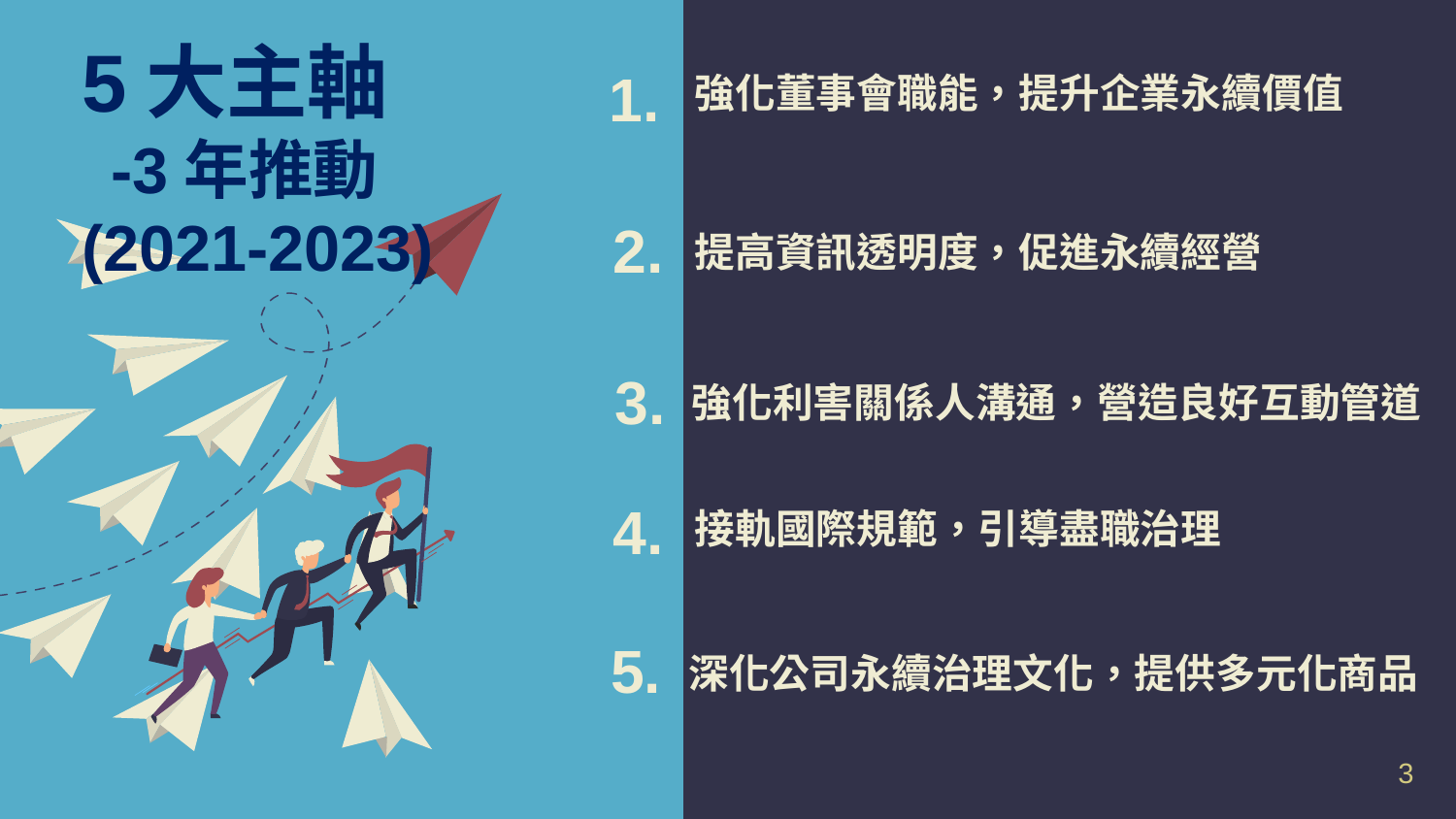

5大主軸
-3年推動
(2021-2023)
1.
# 強化董事會職能，提升企業永續價值

2.
提高資訊透明度，促進永續經營
3.
強化利害關係人溝通，營造良好互動管道

4.
接軌國際規範，引導盡職治理
5.
深化公司永續治理文化，提供多元化商品
3